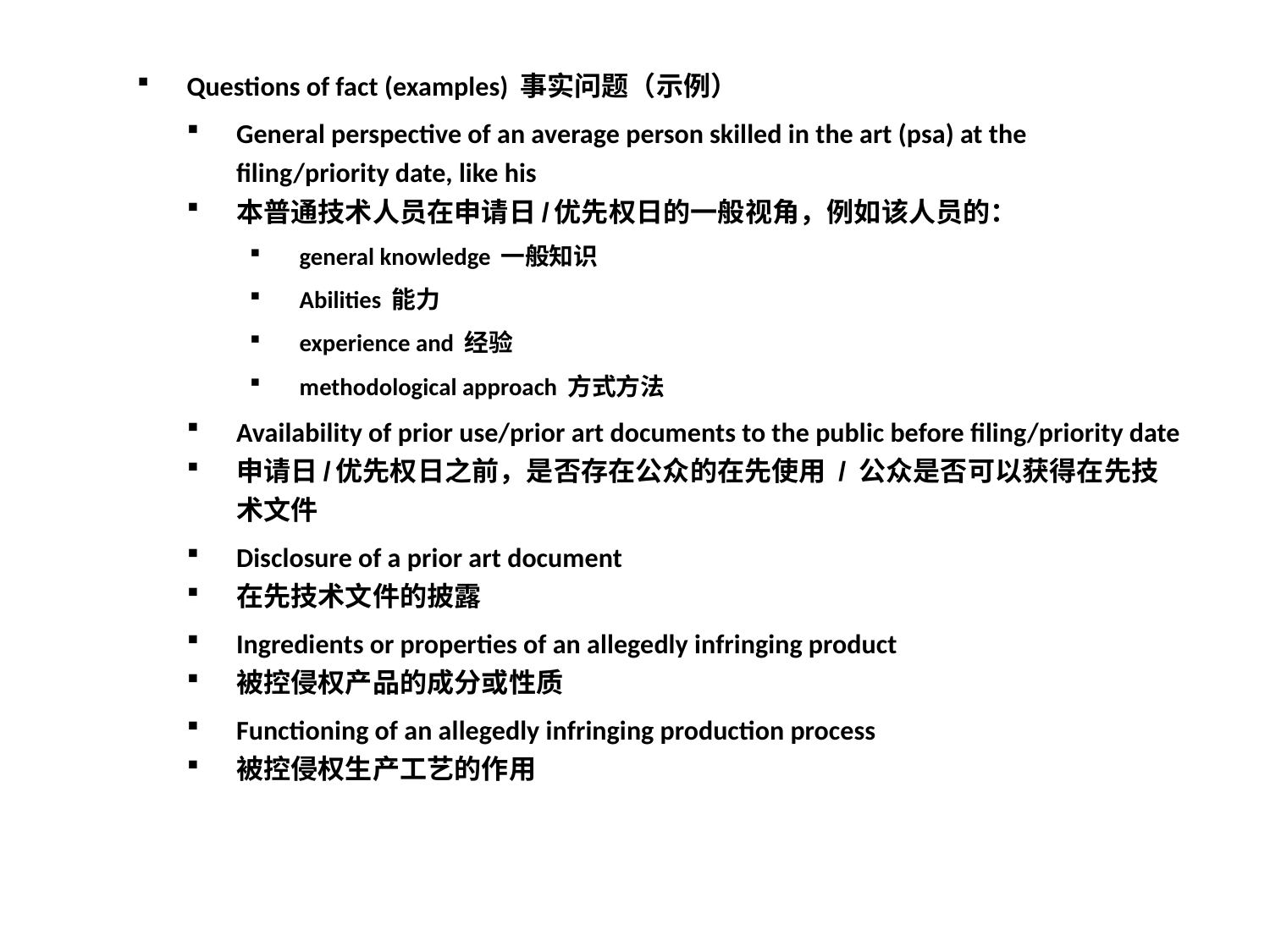

Questions of fact (examples) 事实问题（示例）
General perspective of an average person skilled in the art (psa) at the filing/priority date, like his
本普通技术人员在申请日/优先权日的一般视角，例如该人员的：
general knowledge 一般知识
Abilities 能力
experience and 经验
methodological approach 方式方法
Availability of prior use/prior art documents to the public before filing/priority date
申请日/优先权日之前，是否存在公众的在先使用 / 公众是否可以获得在先技术文件
Disclosure of a prior art document
在先技术文件的披露
Ingredients or properties of an allegedly infringing product
被控侵权产品的成分或性质
Functioning of an allegedly infringing production process
被控侵权生产工艺的作用
5